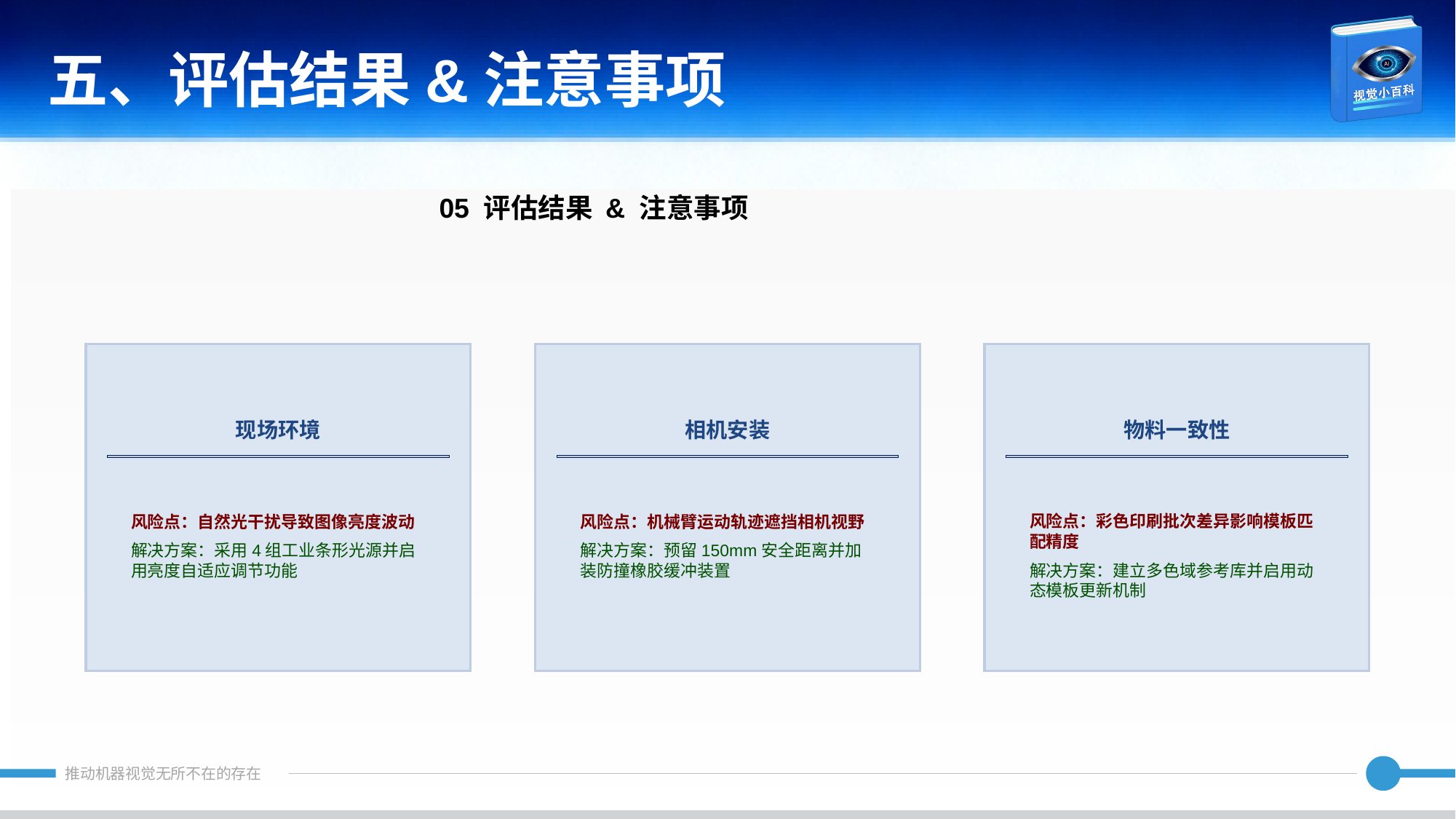

五、评估结果&注意事项

05 评估结果 & 注意事项

现场环境

相机安装

物料一致性

风险点：自然光干扰导致图像亮度波动
解决方案：采用4组工业条形光源并启用亮度自适应调节功能

风险点：机械臂运动轨迹遮挡相机视野
解决方案：预留150mm安全距离并加装防撞橡胶缓冲装置

风险点：彩色印刷批次差异影响模板匹配精度
解决方案：建立多色域参考库并启用动态模板更新机制
11